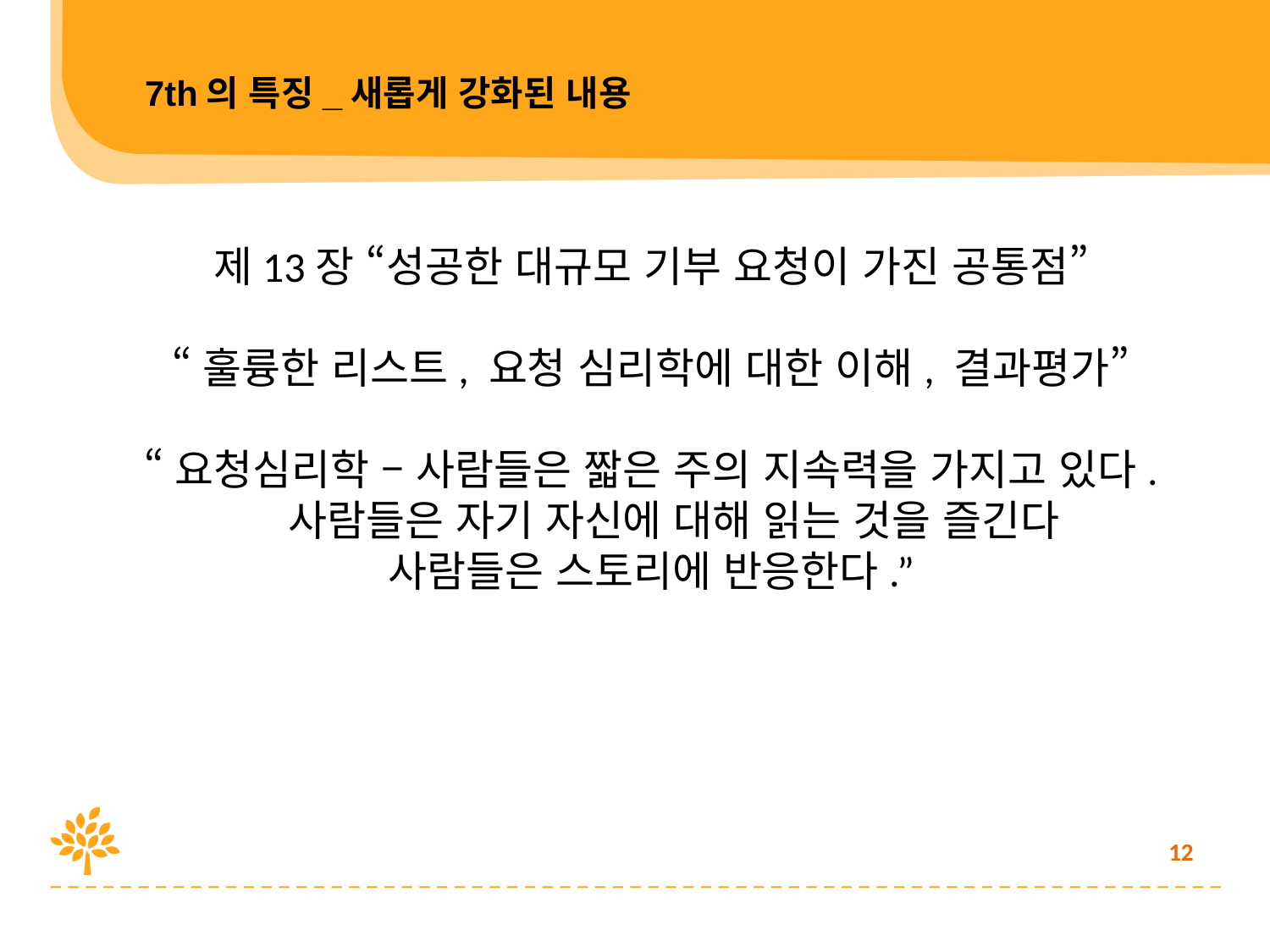

7th의 특징_새롭게 강화된 내용
제13장 “성공한 대규모 기부 요청이 가진 공통점”

“훌륭한 리스트, 요청 심리학에 대한 이해, 결과평가”

“요청심리학 – 사람들은 짧은 주의 지속력을 가지고 있다.
   사람들은 자기 자신에 대해 읽는 것을 즐긴다
사람들은 스토리에 반응한다.”

12